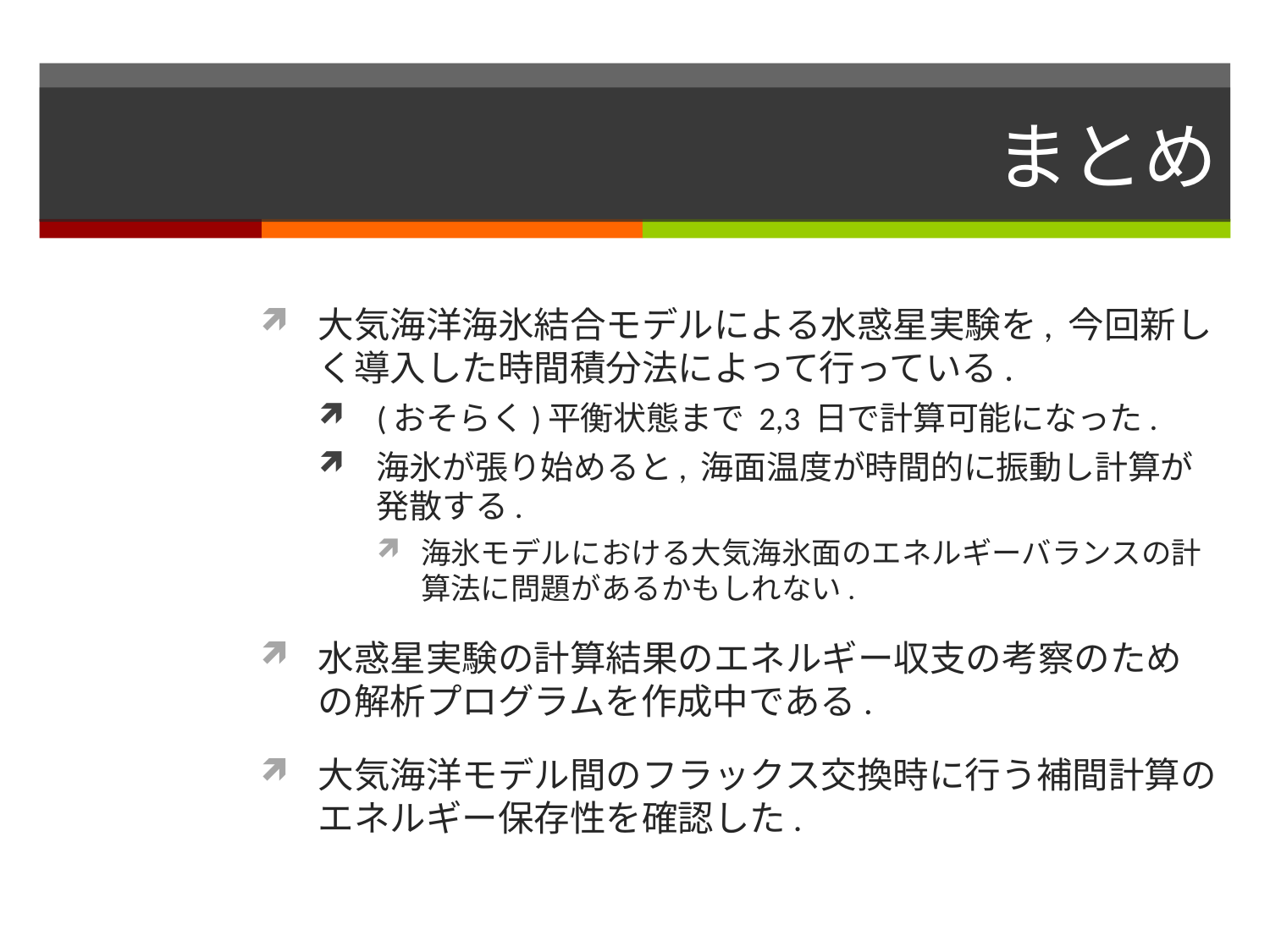

# まとめ
大気海洋海氷結合モデルによる水惑星実験を, 今回新しく導入した時間積分法によって行っている.
(おそらく)平衡状態まで 2,3 日で計算可能になった.
海氷が張り始めると, 海面温度が時間的に振動し計算が発散する.
海氷モデルにおける大気海氷面のエネルギーバランスの計算法に問題があるかもしれない.
水惑星実験の計算結果のエネルギー収支の考察のための解析プログラムを作成中である.
大気海洋モデル間のフラックス交換時に行う補間計算のエネルギー保存性を確認した.